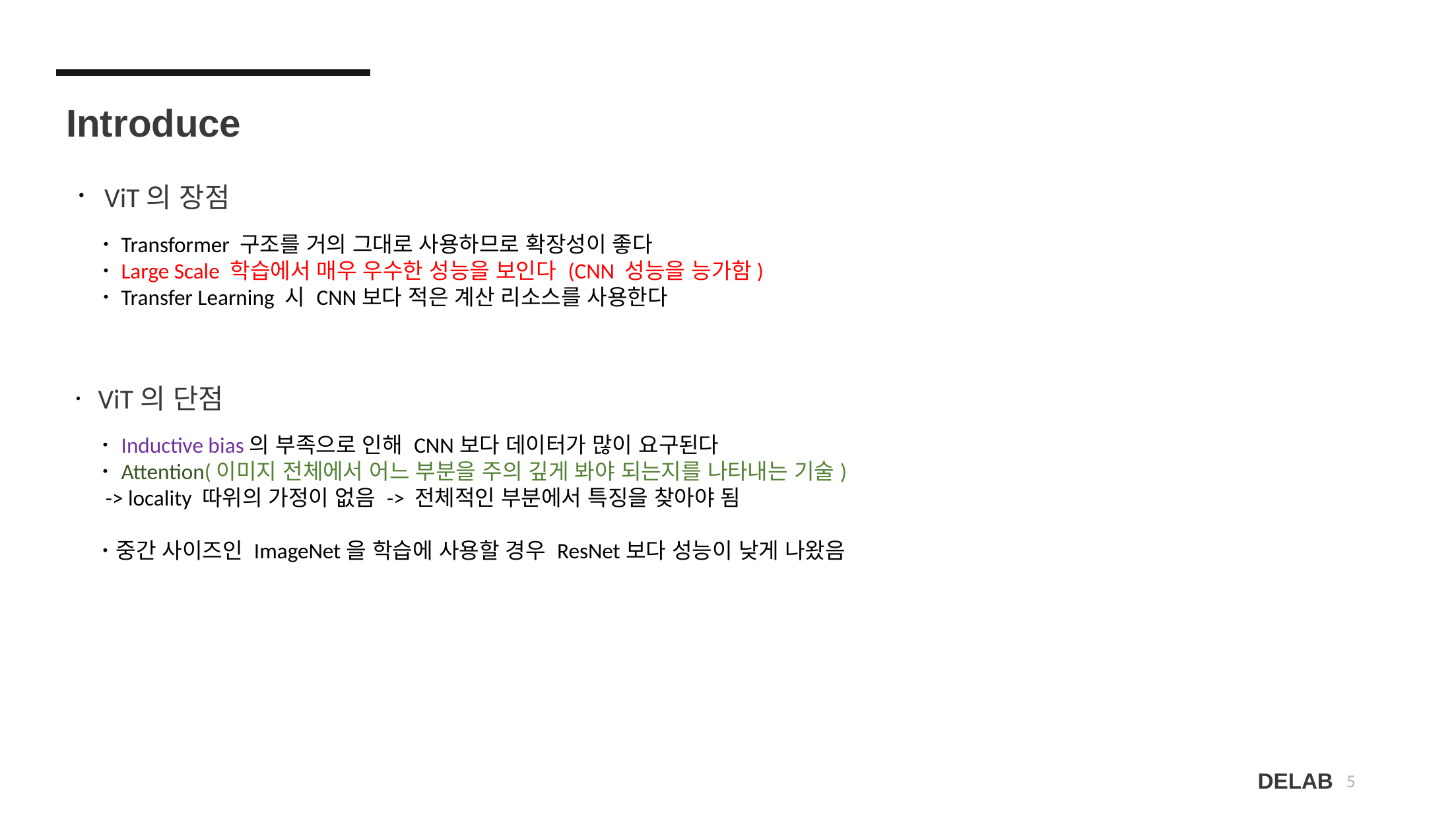

Introduce

ㆍViT의 장점

    ㆍTransformer 구조를 거의 그대로 사용하므로 확장성이 좋다
    ㆍLarge Scale 학습에서 매우 우수한 성능을 보인다 (CNN 성능을 능가함)
    ㆍTransfer Learning 시 CNN보다 적은 계산 리소스를 사용한다
ㆍViT의 단점

    ㆍInductive bias의 부족으로 인해 CNN보다 데이터가 많이 요구된다
    ㆍAttention(이미지 전체에서 어느 부분을 주의 깊게 봐야 되는지를 나타내는 기술)
        -> locality 따위의 가정이 없음 -> 전체적인 부분에서 특징을 찾아야 됨

    ㆍ중간 사이즈인 ImageNet을 학습에 사용할 경우 ResNet보다 성능이 낮게 나왔음
5
DELAB